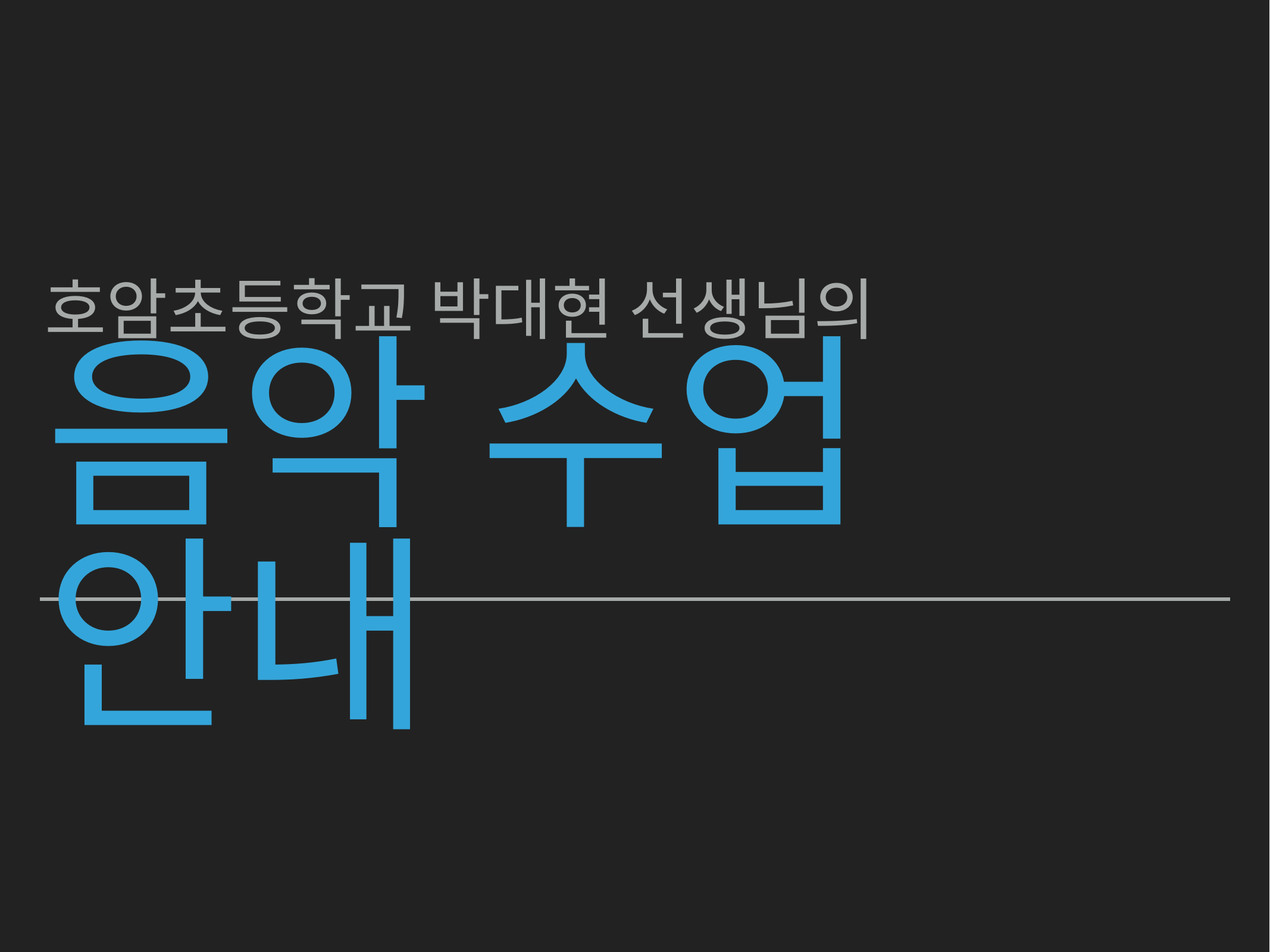

호암초등학교 박대현 선생님의
# 음악 수업 안내